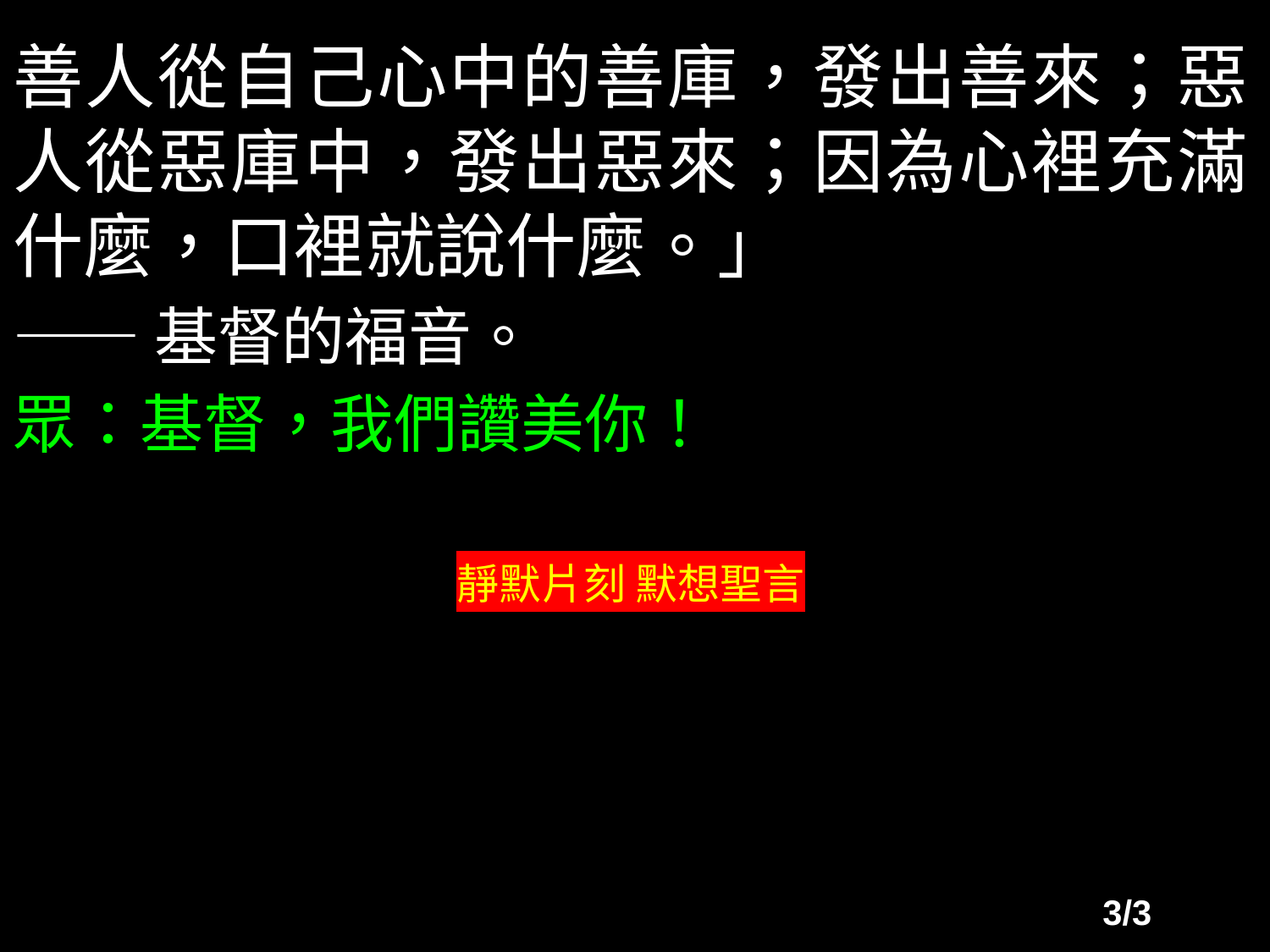

善人從自己心中的善庫，發出善來；惡人從惡庫中，發出惡來；因為心裡充滿什麼，口裡就說什麼。」
——基督的福音。
眾：基督，我們讚美你！

靜默片刻 默想聖言

3/3